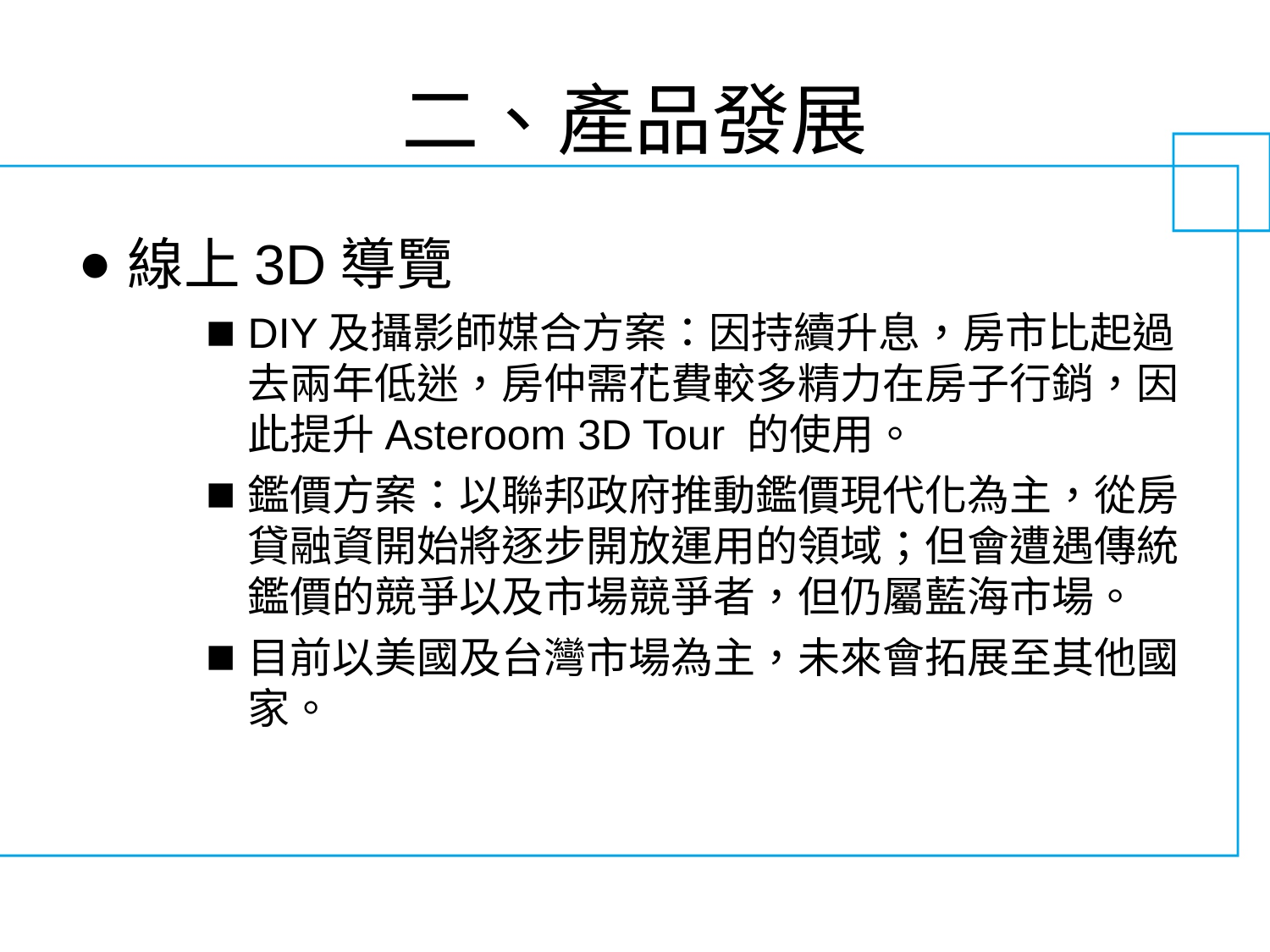

# 二、產品發展
線上3D導覽
DIY及攝影師媒合方案：因持續升息，房市比起過去兩年低迷，房仲需花費較多精力在房子行銷，因此提升Asteroom 3D Tour 的使用。
鑑價方案：以聯邦政府推動鑑價現代化為主，從房貸融資開始將逐步開放運用的領域；但會遭遇傳統鑑價的競爭以及市場競爭者，但仍屬藍海市場。
目前以美國及台灣市場為主，未來會拓展至其他國家。